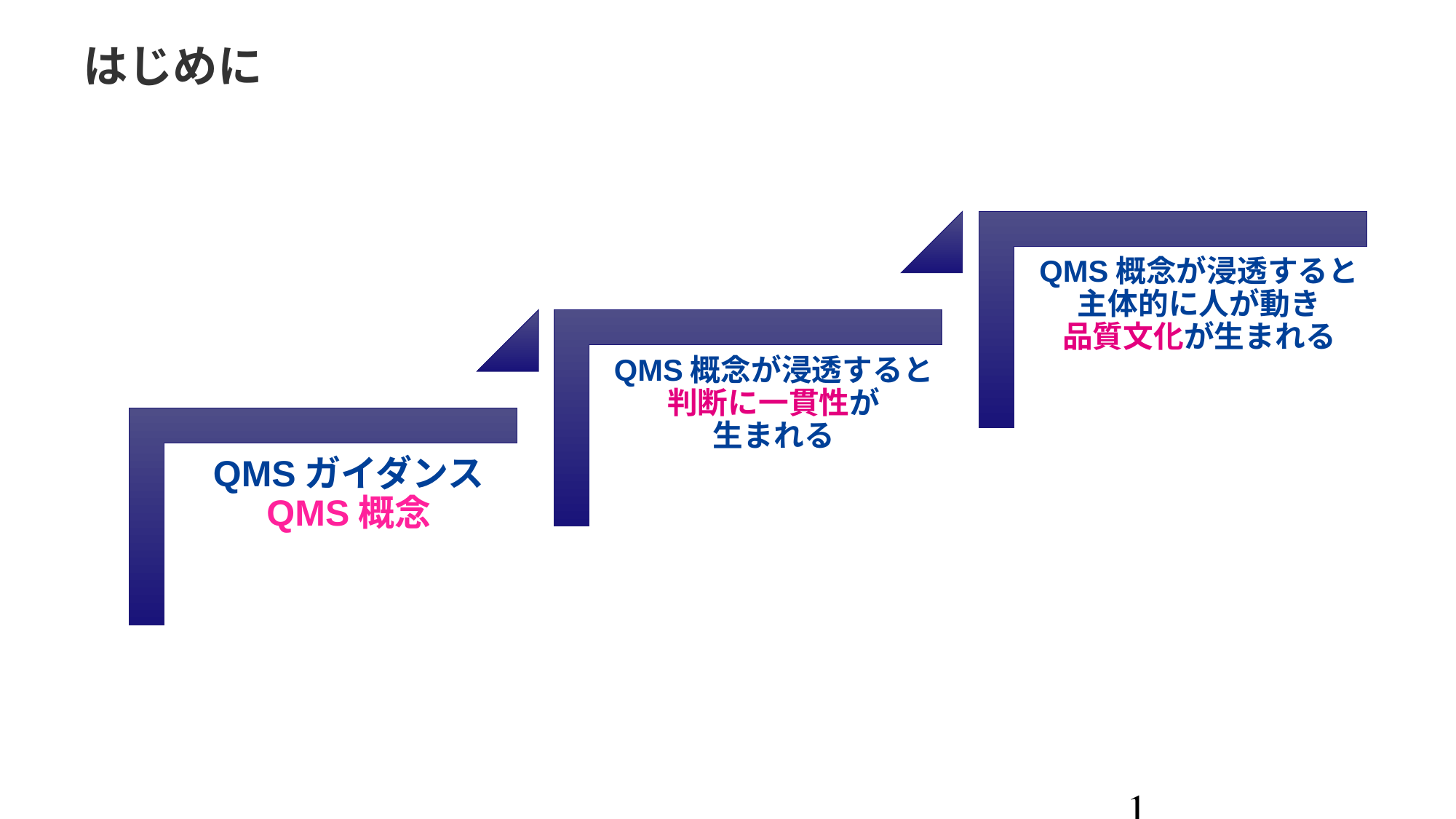

# はじめに
QMSガイダンス
QMS概念
QMS概念が浸透すると判断に一貫性が
生まれる
QMS概念が浸透すると
主体的に人が動き
品質文化が生まれる
1